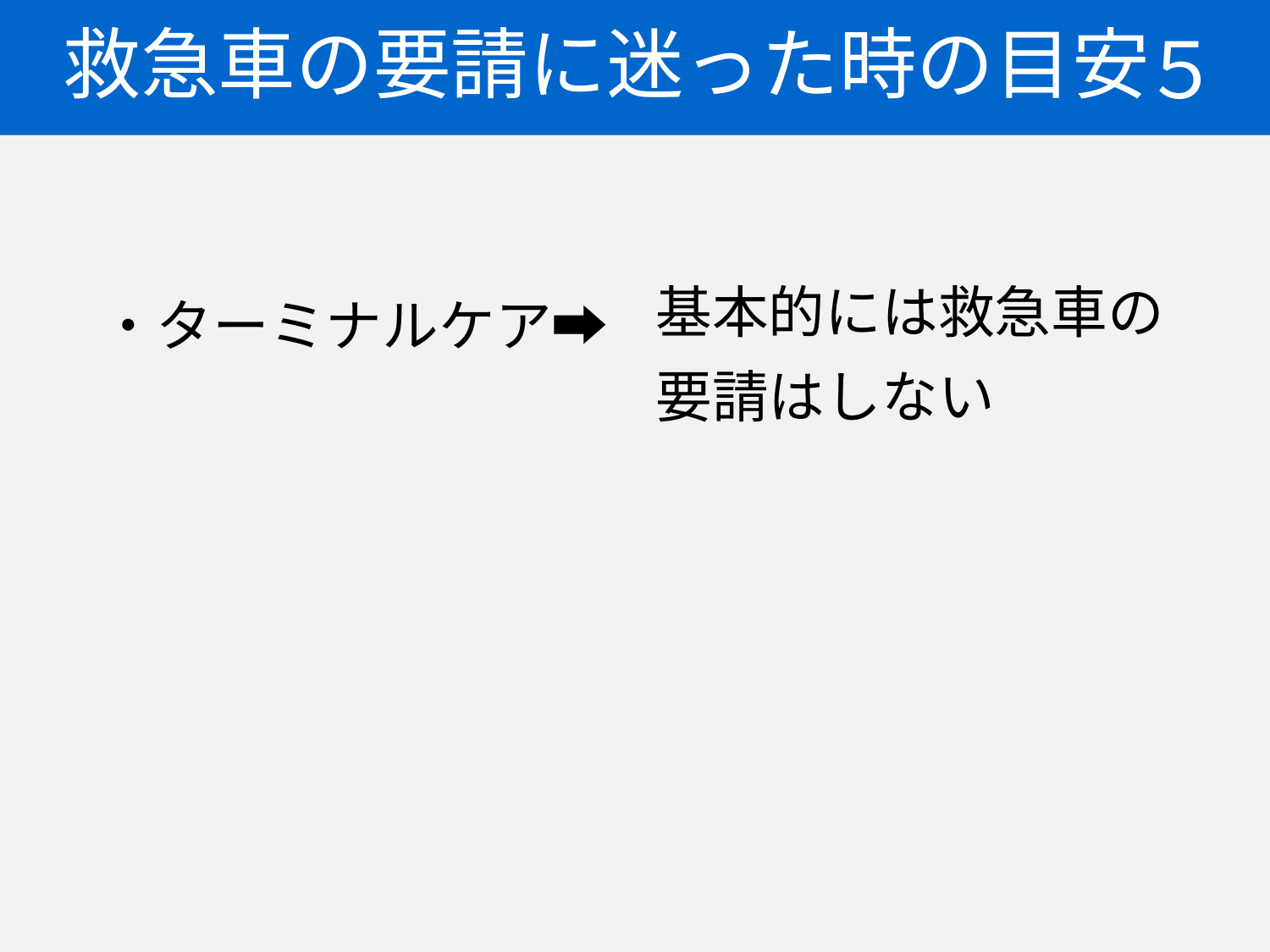

# 救急車の要請に迷った時の目安
５
・ターミナルケア➡

基本的には救急車の要請はしない